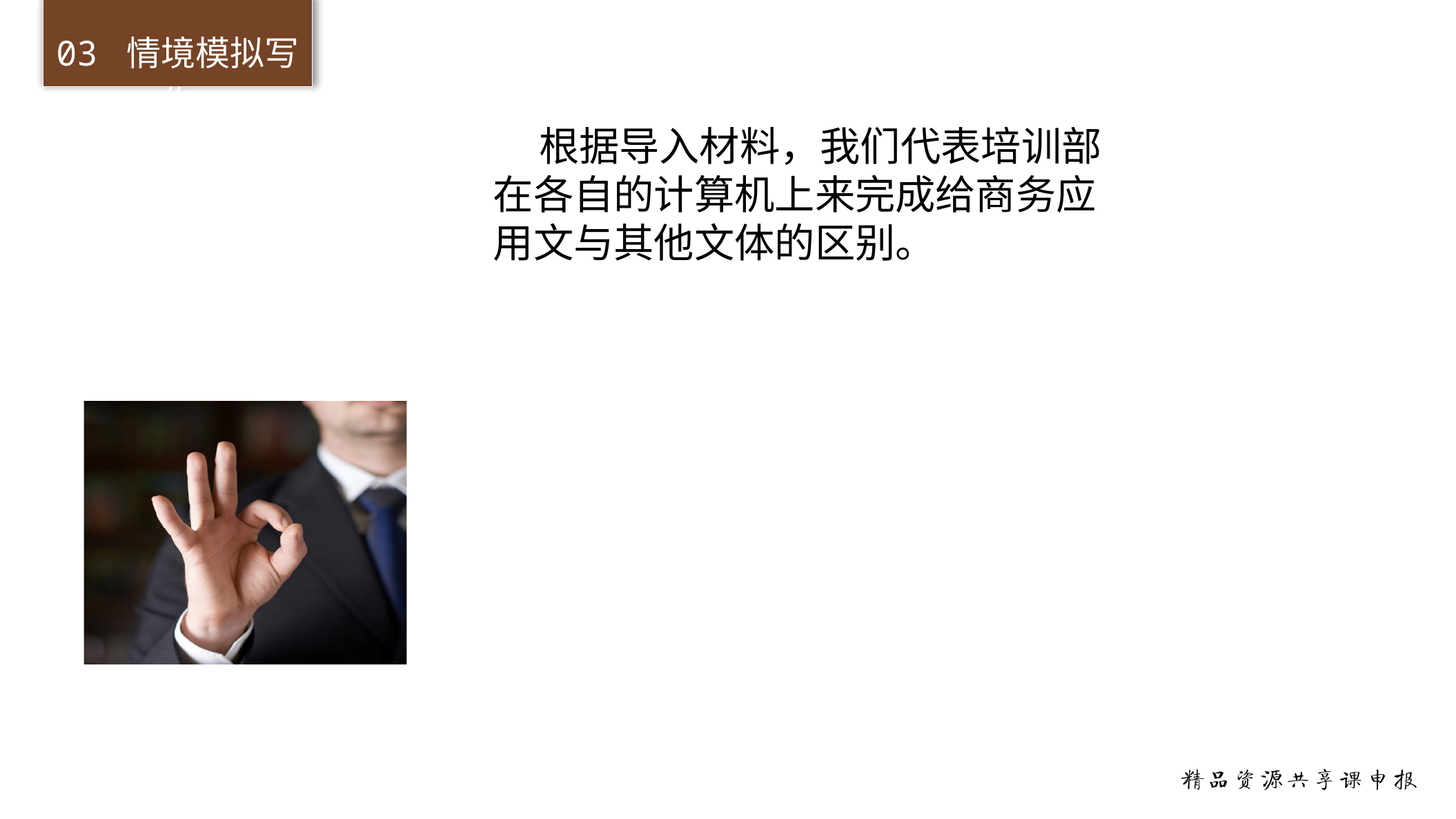

03 情境模拟写作
请替换文字内容
    根据导入材料，我们代表培训部在各自的计算机上来完成给商务应用文与其他文体的区别。